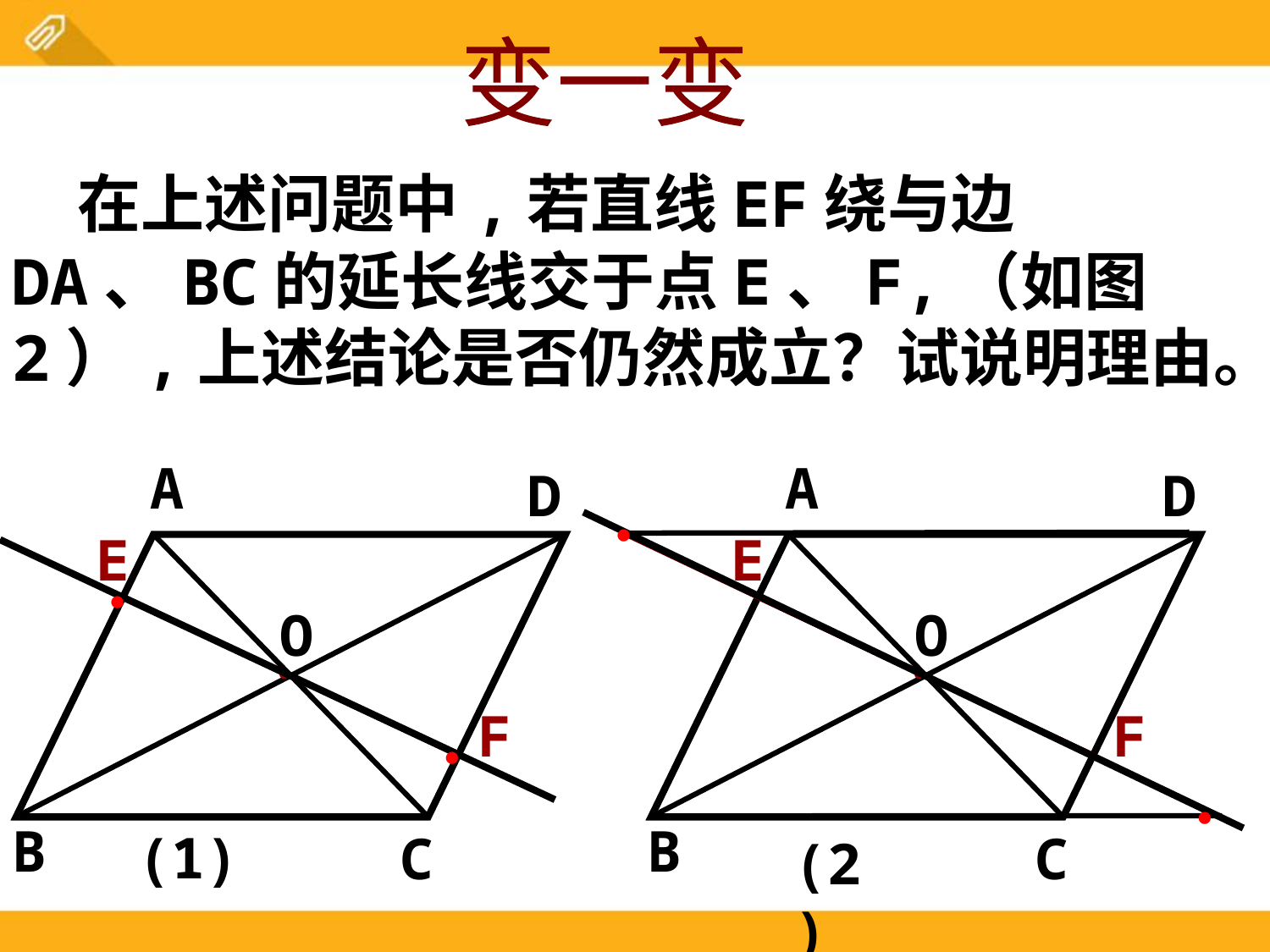

变一变
   在上述问题中,若直线EF绕与边DA、BC的延长线交于点E、F,（如图2）,上述结论是否仍然成立？试说明理由。
A
D

O
●
B
C
E

F
(1)
A
D

O
●
B
C
●

E

●

F
●
●

(2)